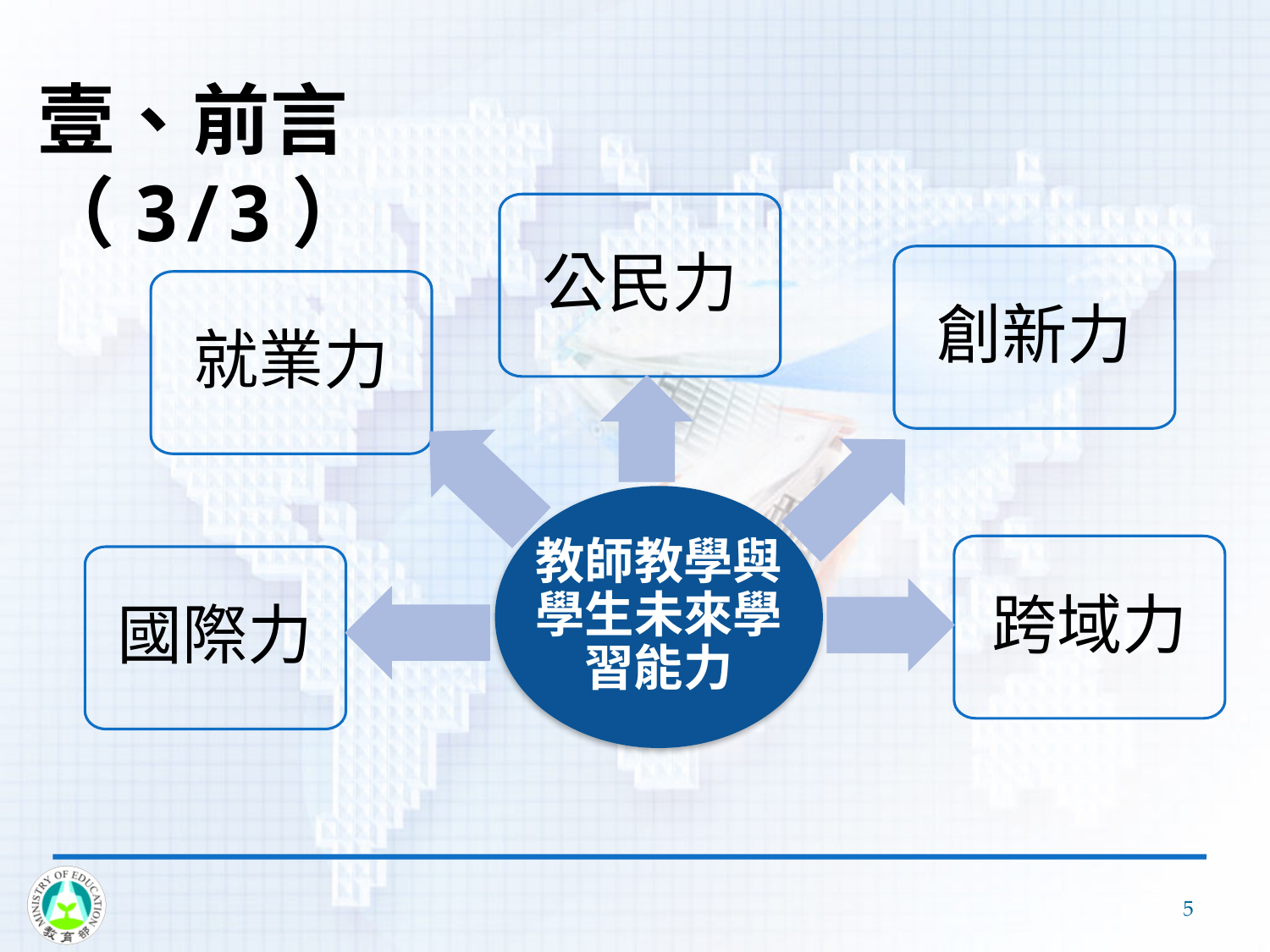

壹、前言（3/3）
公民力
創新力
就業力

教師教學與學生未來學習能力
跨域力
國際力

5